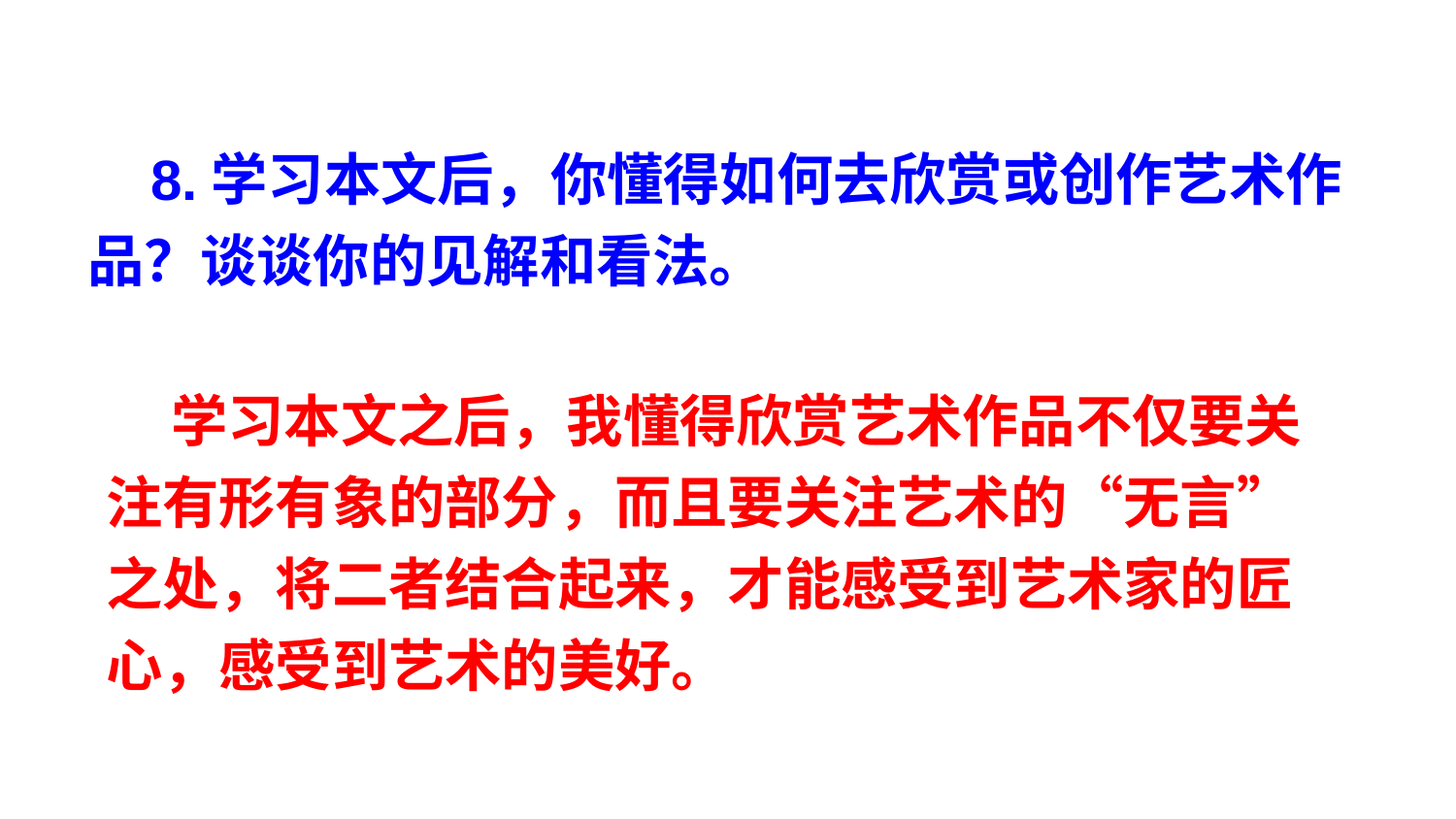

8.学习本文后，你懂得如何去欣赏或创作艺术作品？谈谈你的见解和看法。
    学习本文之后，我懂得欣赏艺术作品不仅要关注有形有象的部分，而且要关注艺术的“无言”之处，将二者结合起来，才能感受到艺术家的匠心，感受到艺术的美好。